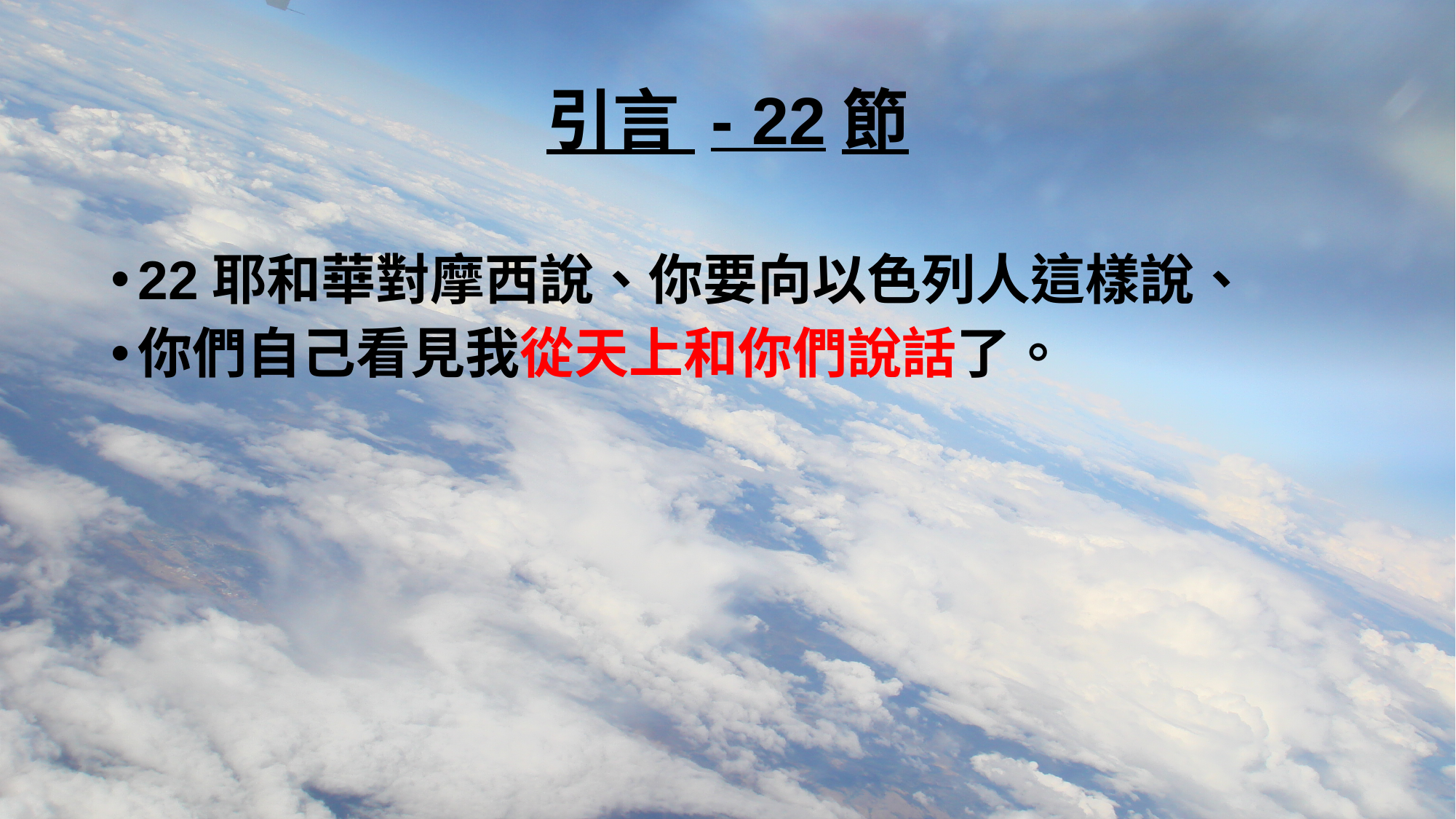

# 引言 - 22節
22耶和華對摩西說、你要向以色列人這樣說、
你們自己看見我從天上和你們說話了。